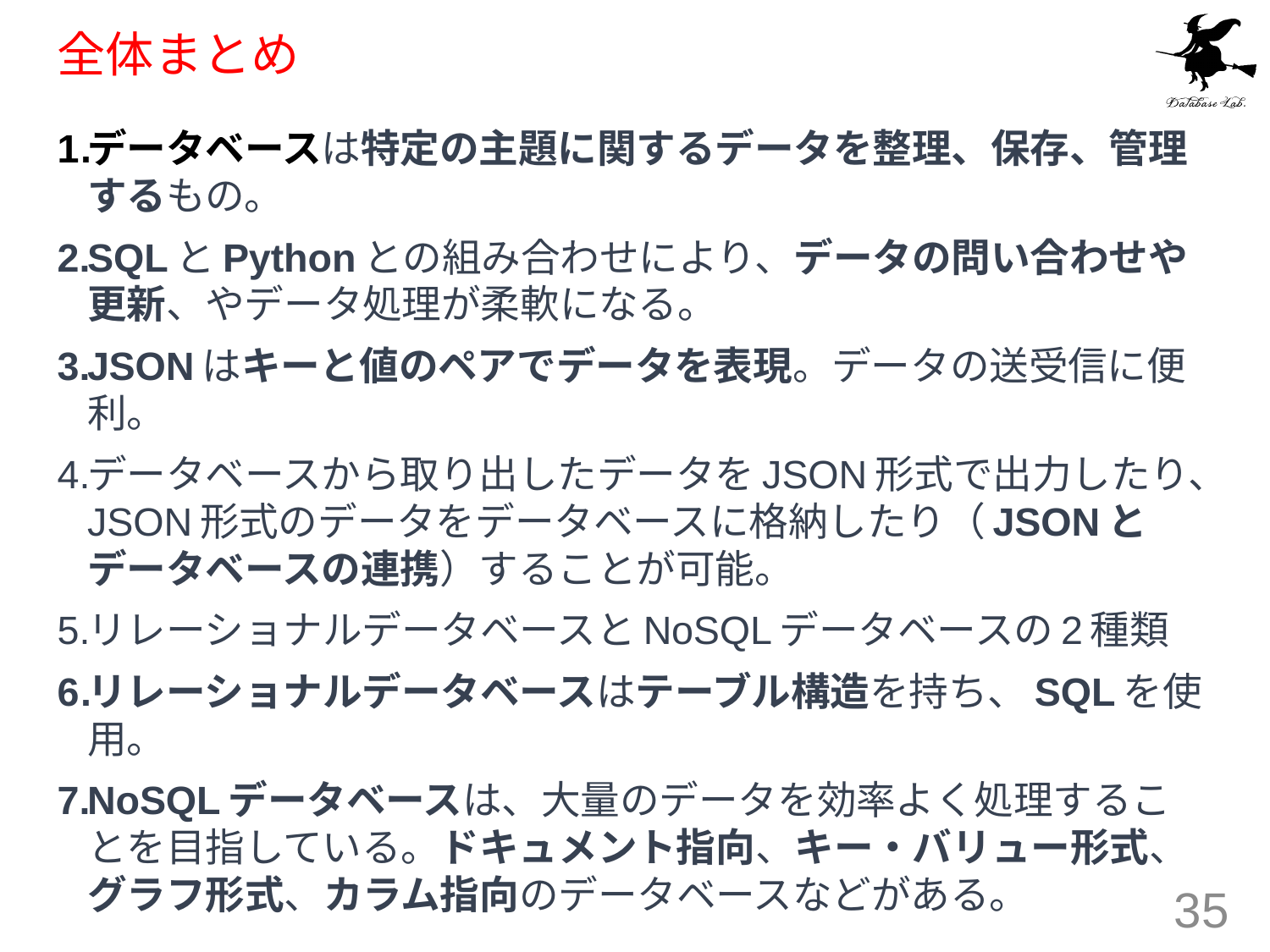

# 全体まとめ
データベースは特定の主題に関するデータを整理、保存、管理するもの。
SQLとPythonとの組み合わせにより、データの問い合わせや更新、やデータ処理が柔軟になる。
JSONはキーと値のペアでデータを表現。データの送受信に便利。
データベースから取り出したデータをJSON形式で出力したり、JSON形式のデータをデータベースに格納したり（JSONとデータベースの連携）することが可能。
リレーショナルデータベースとNoSQLデータベースの2種類
リレーショナルデータベースはテーブル構造を持ち、SQLを使用。
NoSQLデータベースは、大量のデータを効率よく処理することを目指している。ドキュメント指向、キー・バリュー形式、グラフ形式、カラム指向のデータベースなどがある。

35